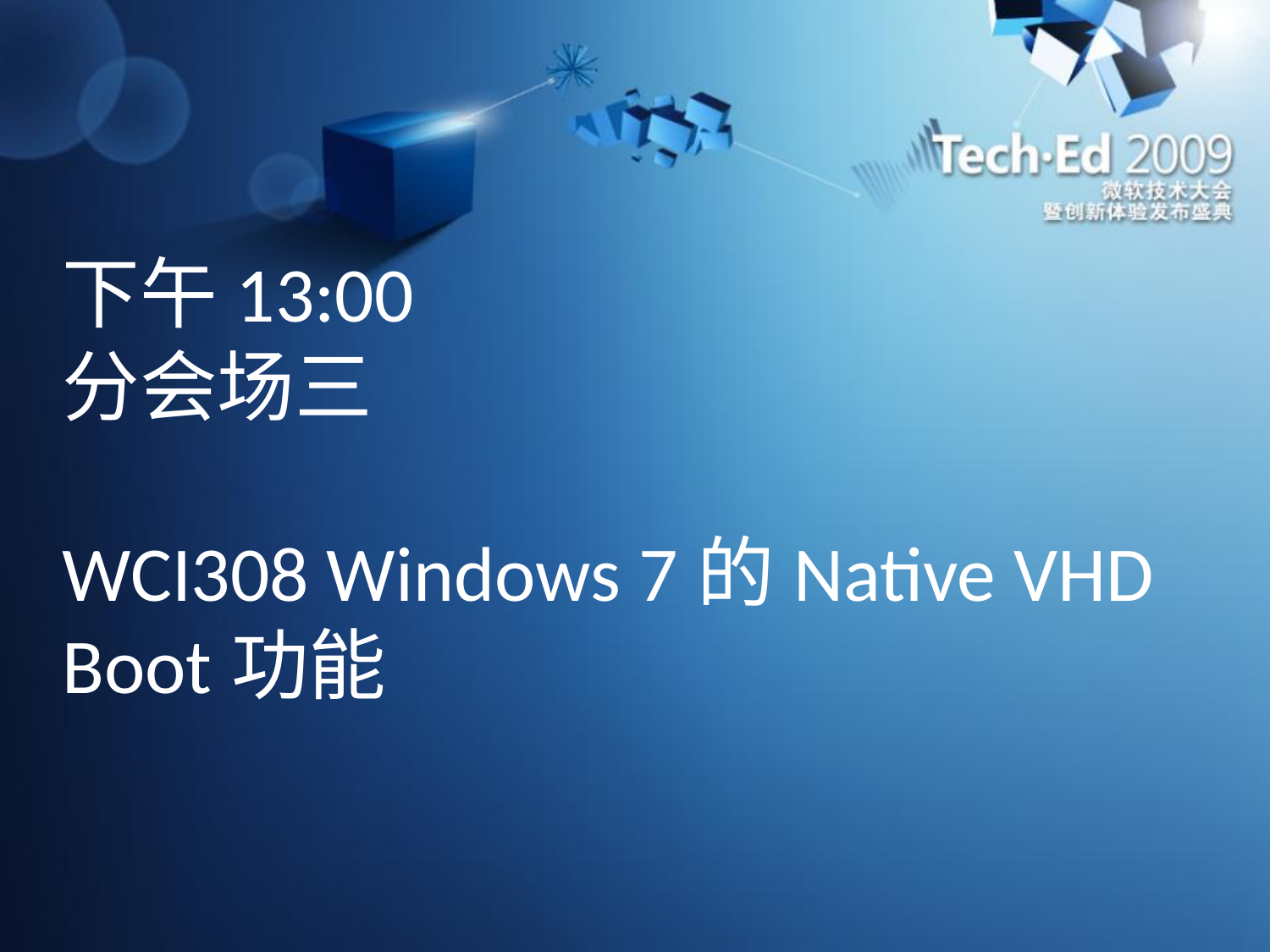

# 下午13:00 分会场三 WCI308 Windows 7的Native VHD Boot功能